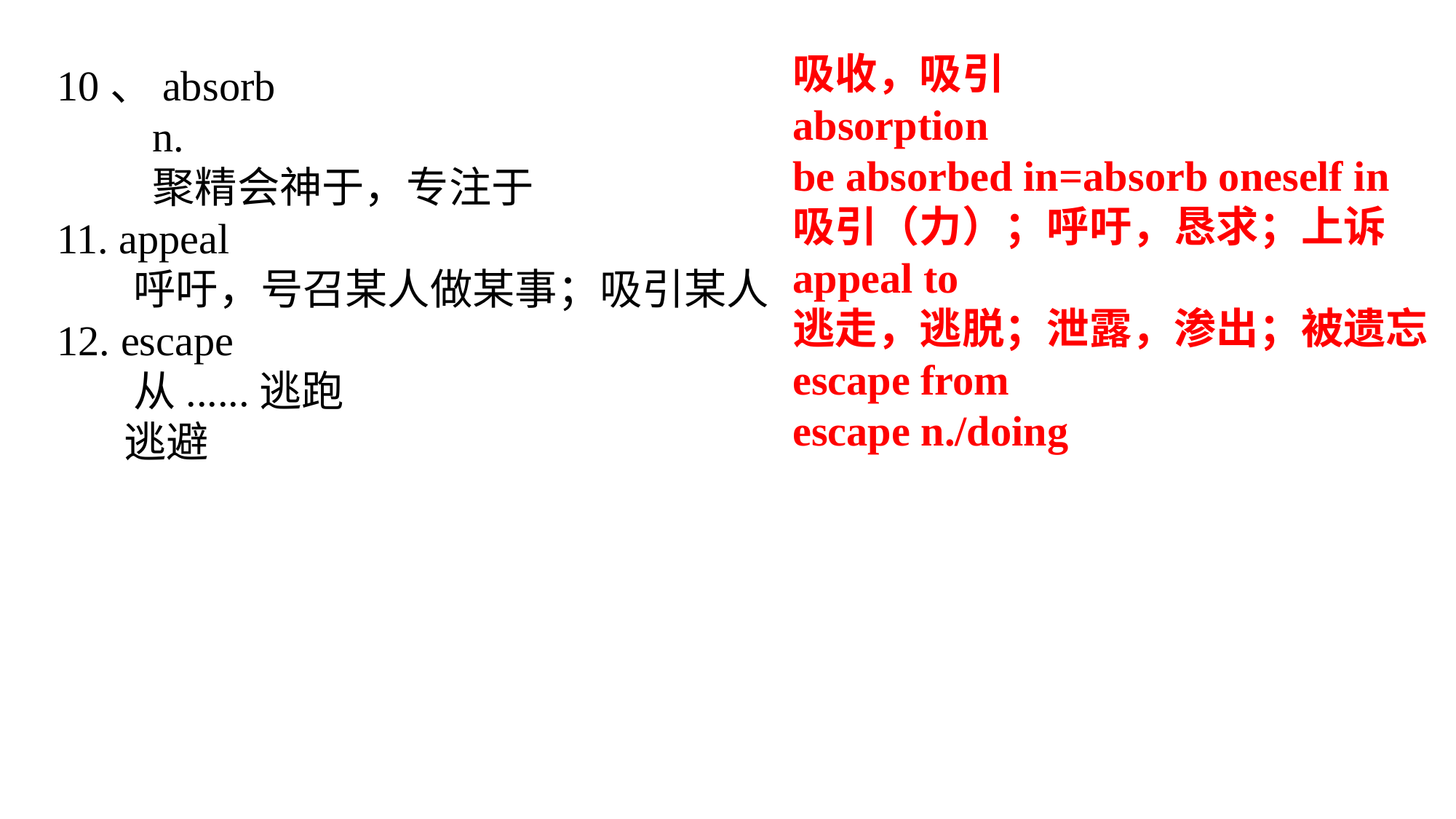

吸收，吸引
absorption
be absorbed in=absorb oneself in
吸引（力）；呼吁，恳求；上诉
appeal to
逃走，逃脱；泄露，渗出；被遗忘
escape from
escape n./doing
10、absorb
         n.
         聚精会神于，专注于
11. appeal
       呼吁，号召某人做某事；吸引某人
12. escape
       从......逃跑
      逃避